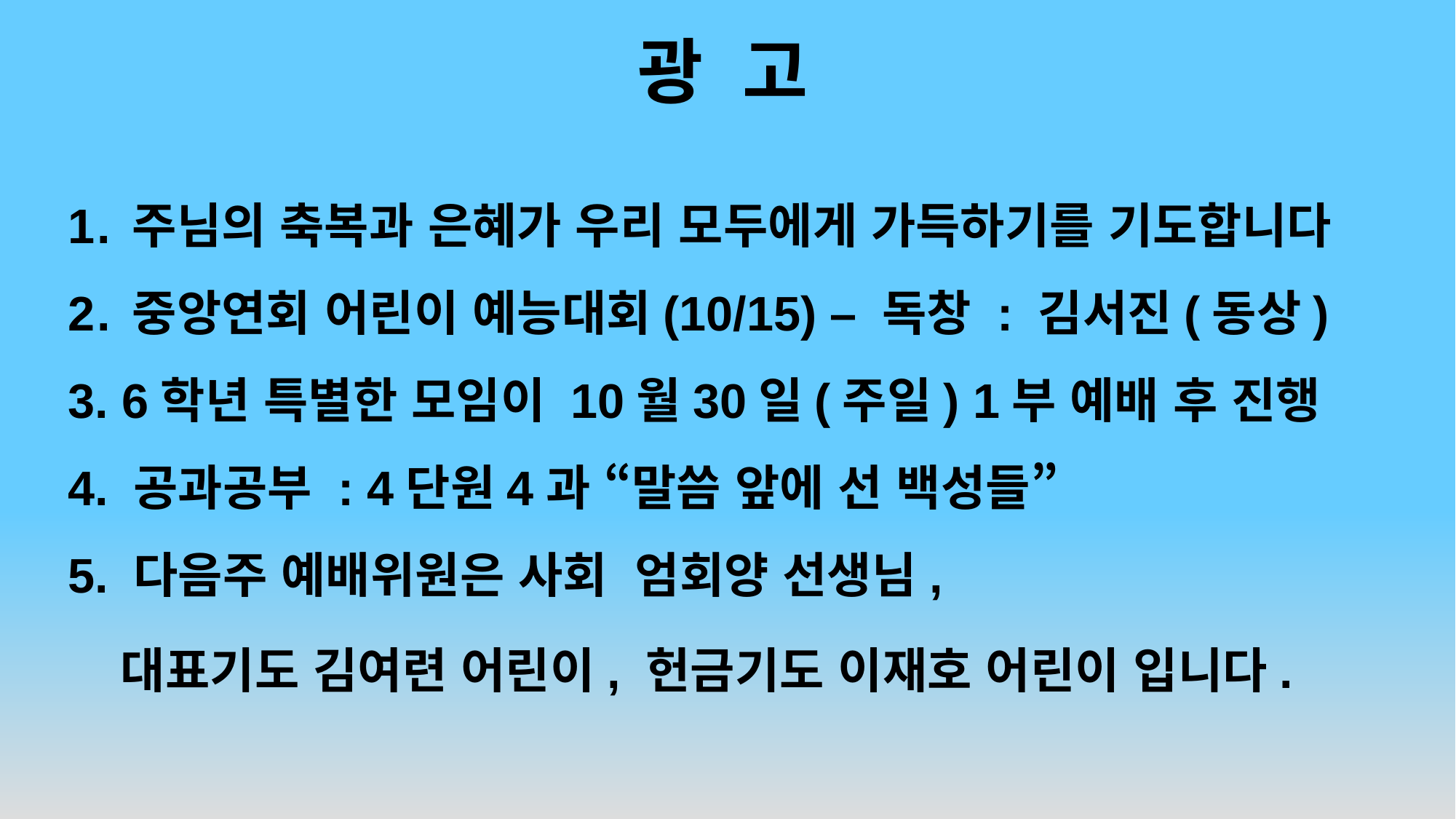

# 광  고
주님의 축복과 은혜가 우리 모두에게 가득하기를 기도합니다
중앙연회 어린이 예능대회(10/15) – 독창 : 김서진(동상)
3. 6학년 특별한 모임이 10월30일(주일) 1부 예배 후 진행
4. 공과공부 : 4단원4과 “말씀 앞에 선 백성들”
5. 다음주 예배위원은 사회  엄회양 선생님,
   대표기도 김여련 어린이, 헌금기도 이재호 어린이 입니다.